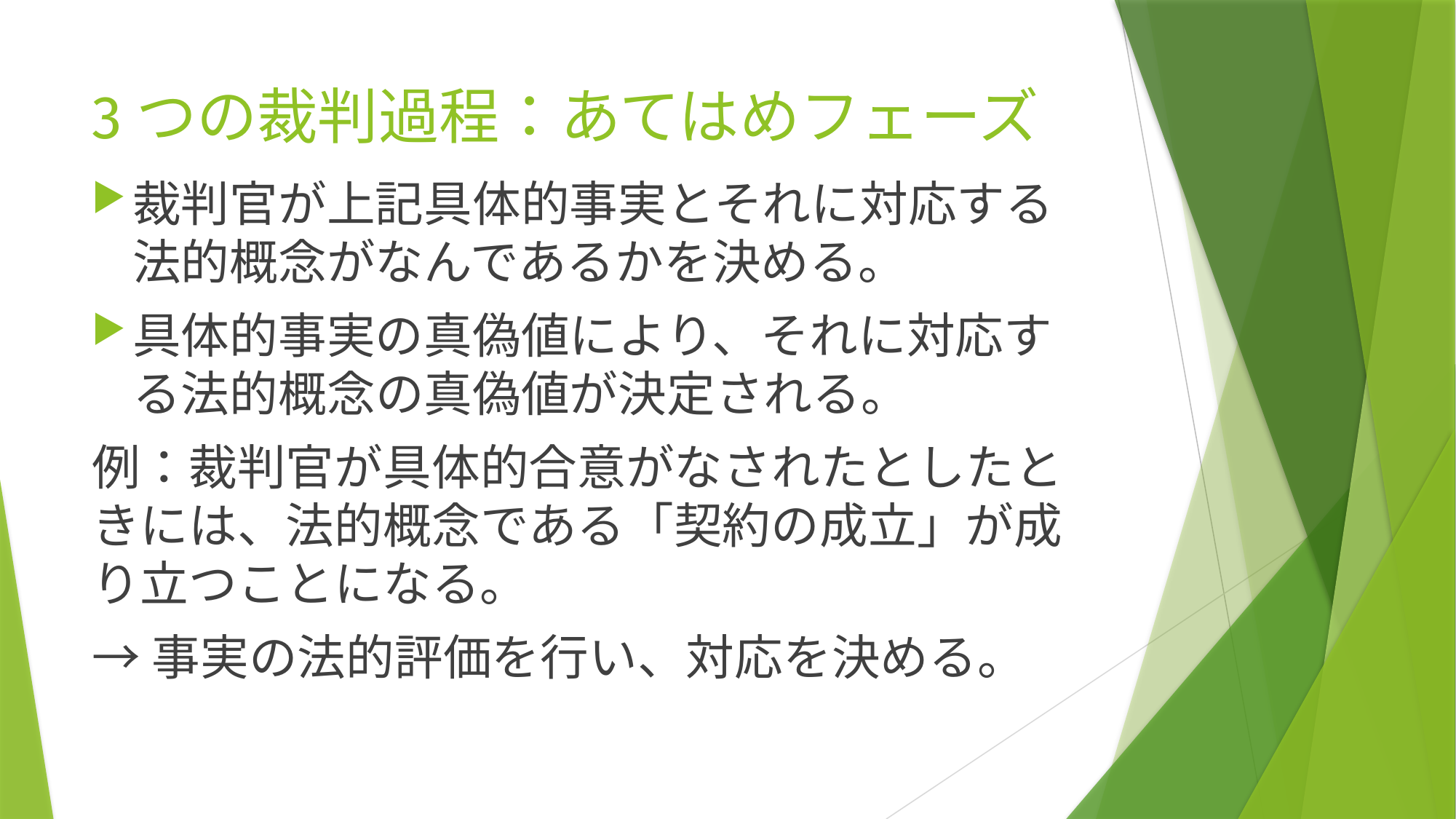

# 3つの裁判過程：あてはめフェーズ
裁判官が上記具体的事実とそれに対応する法的概念がなんであるかを決める。
具体的事実の真偽値により、それに対応する法的概念の真偽値が決定される。
例：裁判官が具体的合意がなされたとしたときには、法的概念である「契約の成立」が成り立つことになる。
→事実の法的評価を行い、対応を決める。